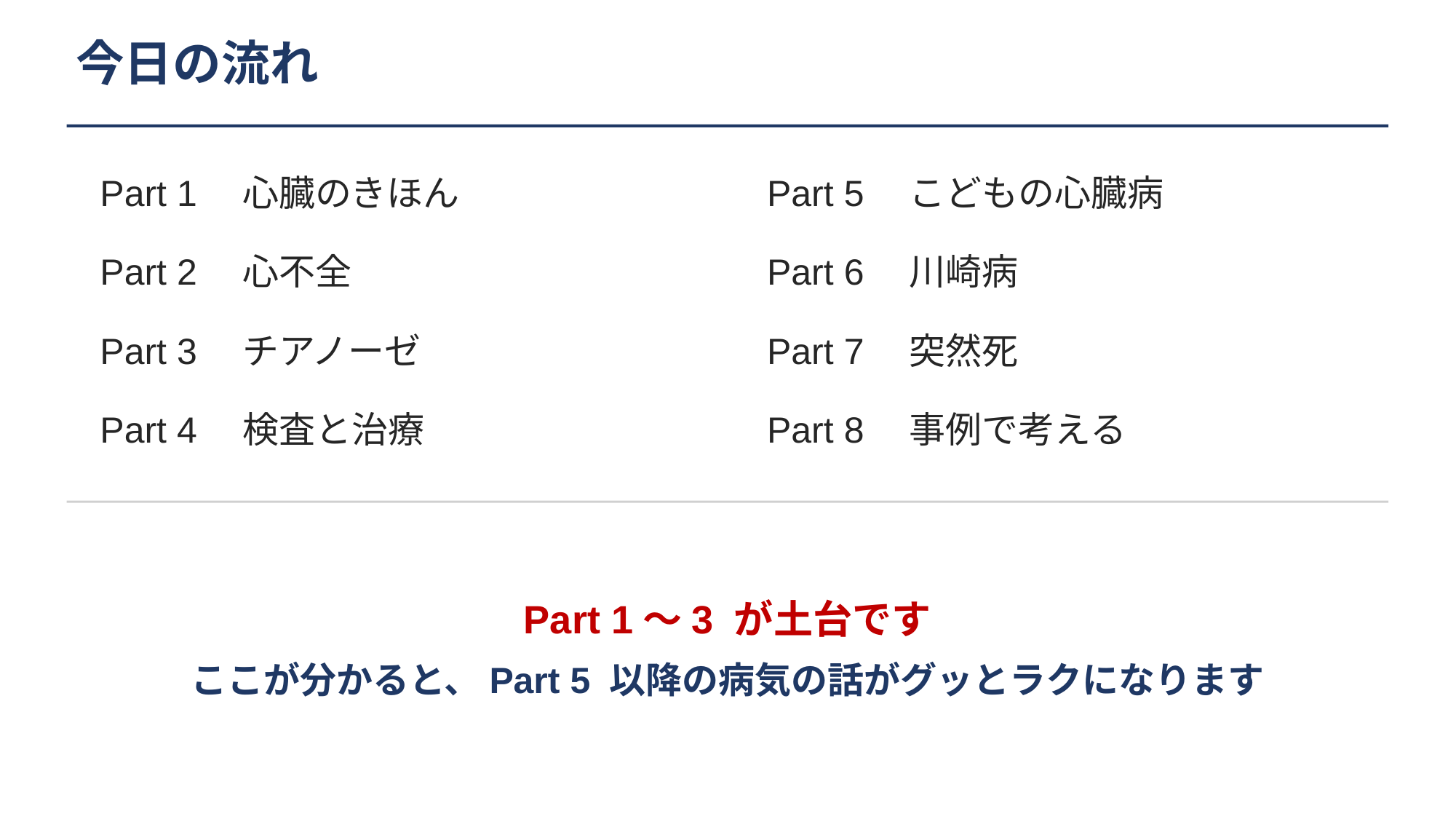

今日の流れ

Part 1　心臓のきほん
Part 5　こどもの心臓病
Part 2　心不全
Part 6　川崎病
Part 3　チアノーゼ
Part 7　突然死
Part 4　検査と治療
Part 8　事例で考える

Part 1〜3 が土台です
ここが分かると、Part 5 以降の病気の話がグッとラクになります